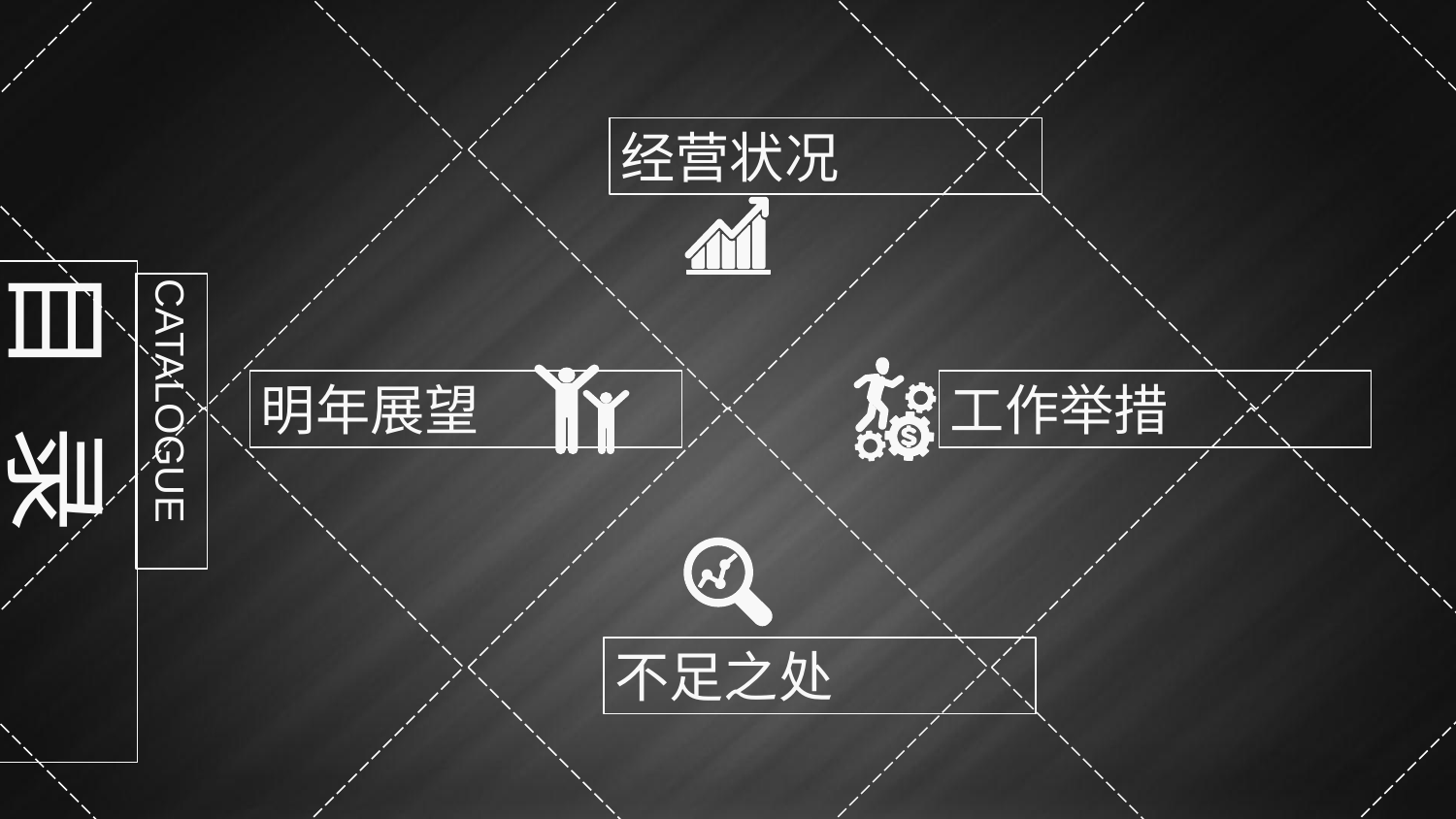

经营状况

目  录
CATALOGUE

明年展望
工作举措

不足之处